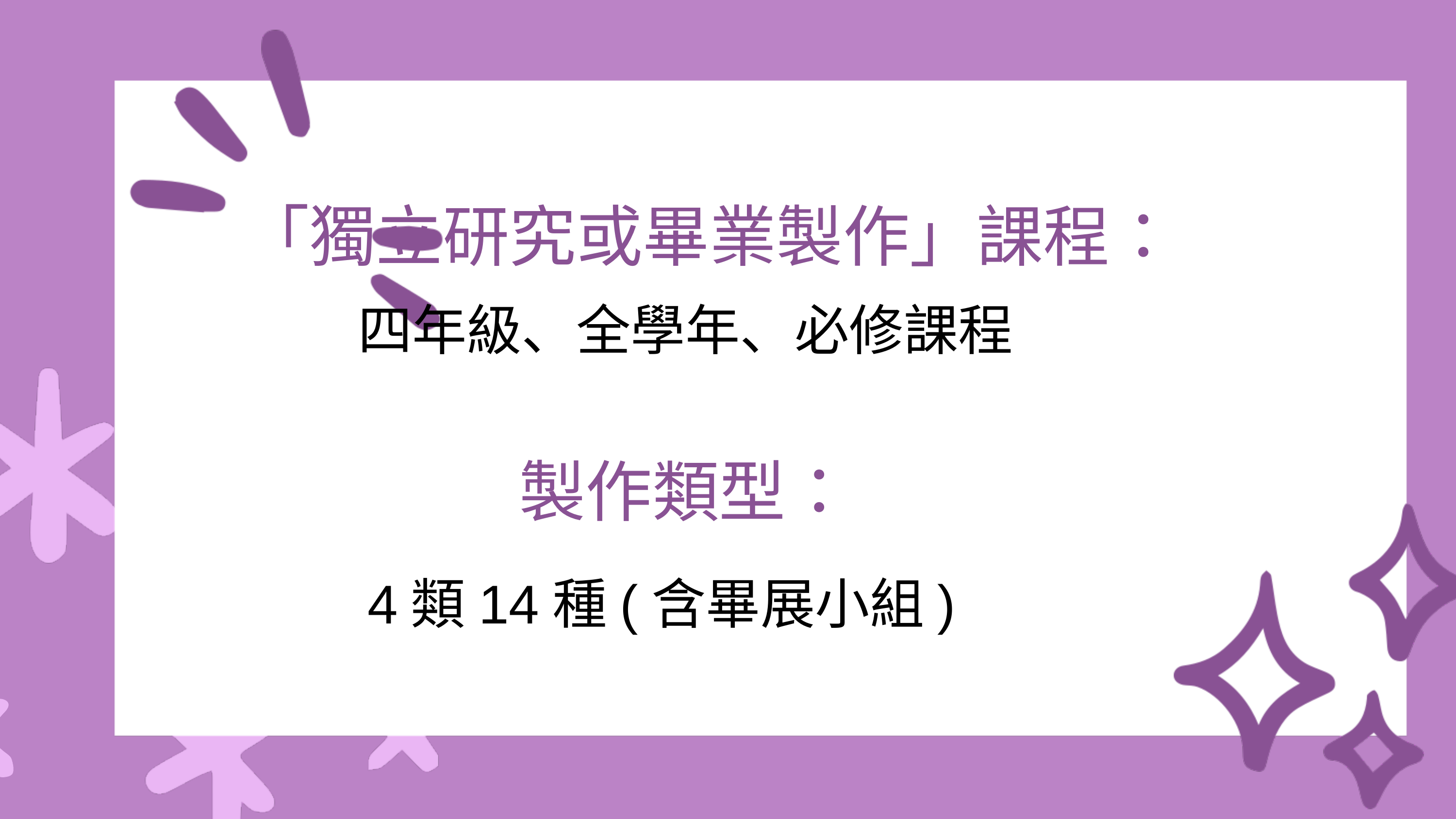

「獨立研究或畢業製作」課程：
四年級、全學年、必修課程
製作類型：
4類14種(含畢展小組)